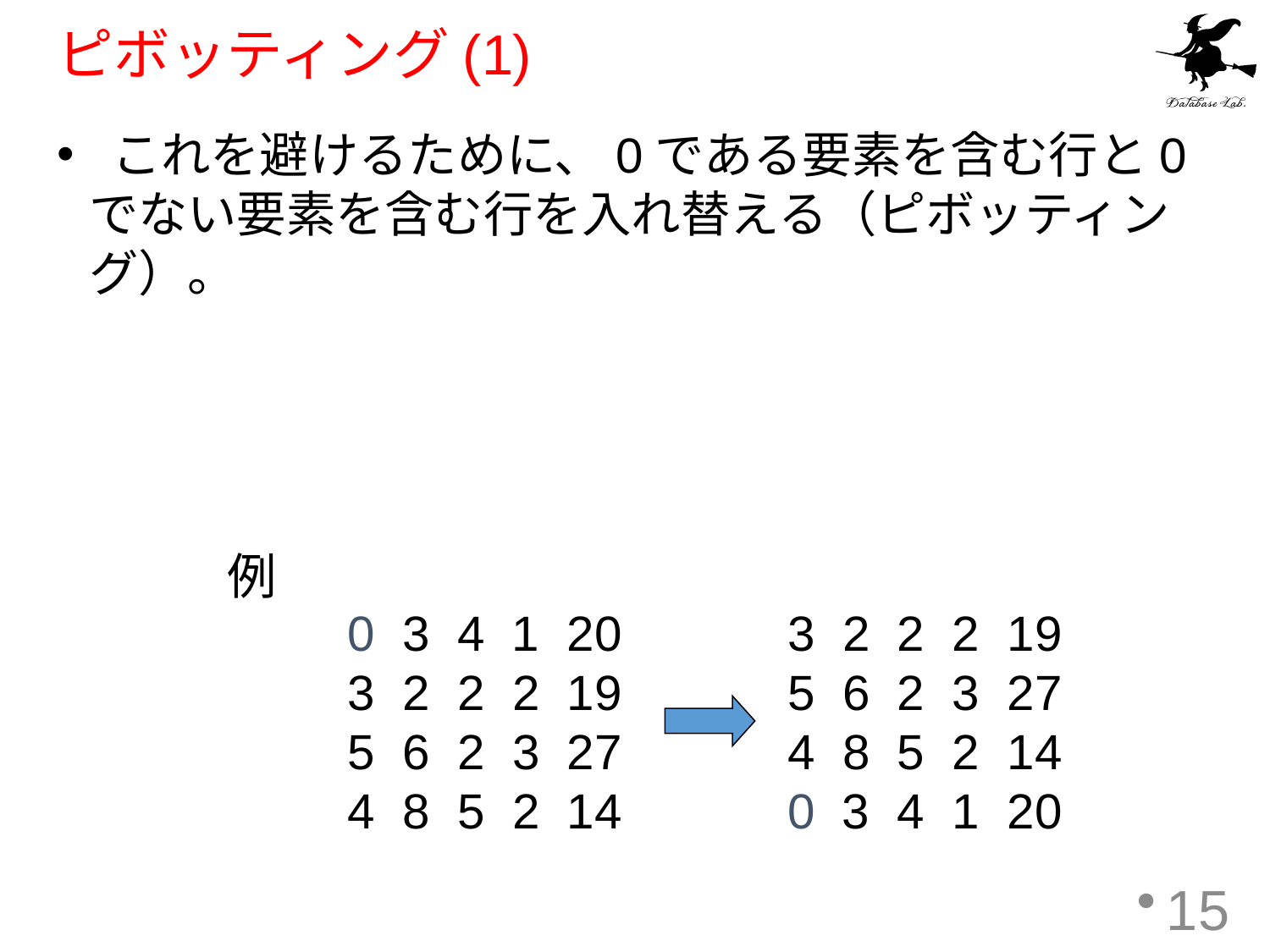

# ピボッティング(1)
 これを避けるために、0である要素を含む行と0でない要素を含む行を入れ替える（ピボッティング）。
例
0  3  4  1  20
3  2  2  2  19
5  6  2  3  27
4  8  5  2  14
3  2  2  2  19
5  6  2  3  27
4  8  5  2  14
0  3  4  1  20

15